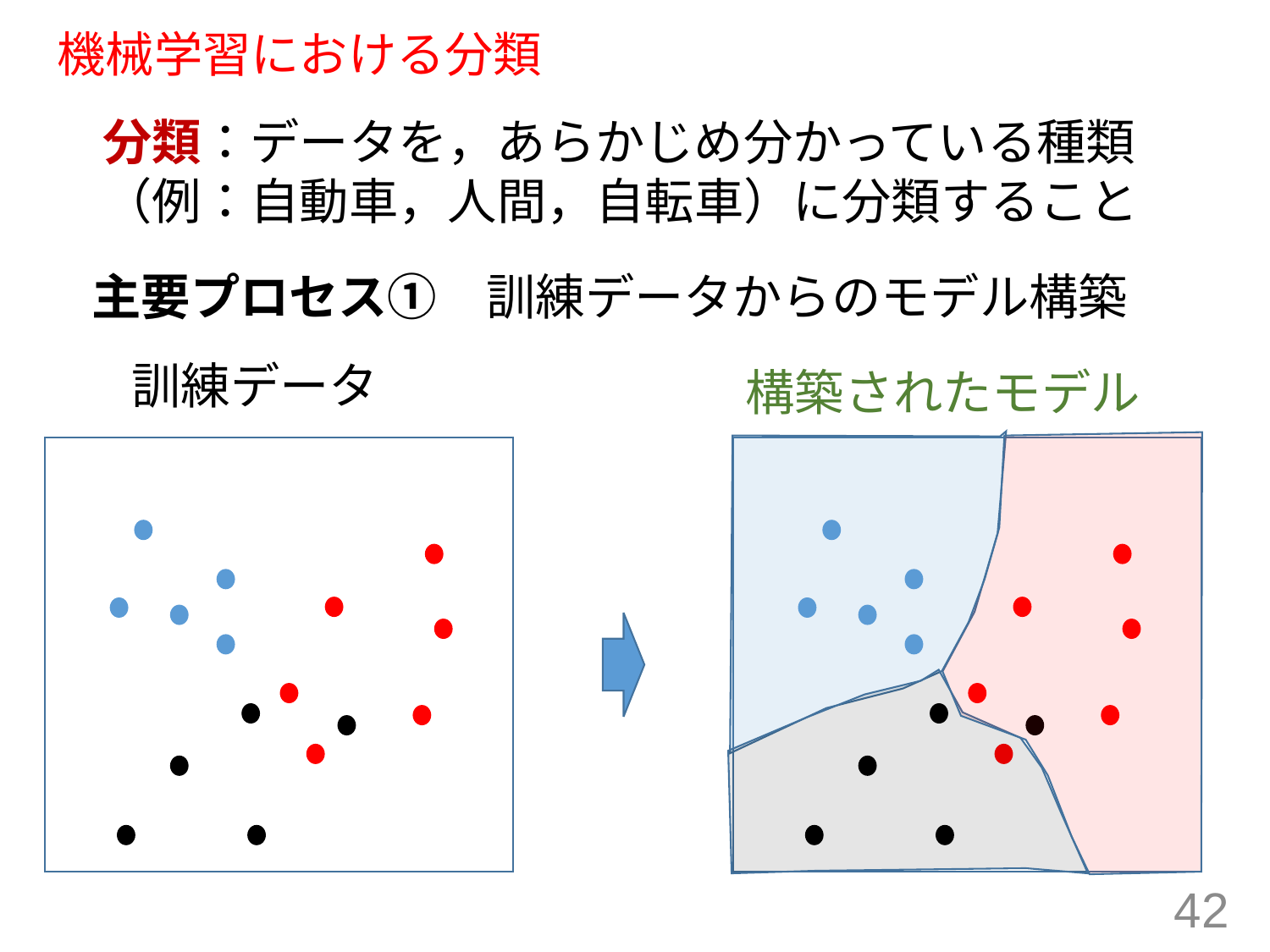

# 機械学習における分類
分類：データを，あらかじめ分かっている種類（例：自動車，人間，自転車）に分類すること
主要プロセス①　訓練データからのモデル構築
訓練データ
構築されたモデル

42